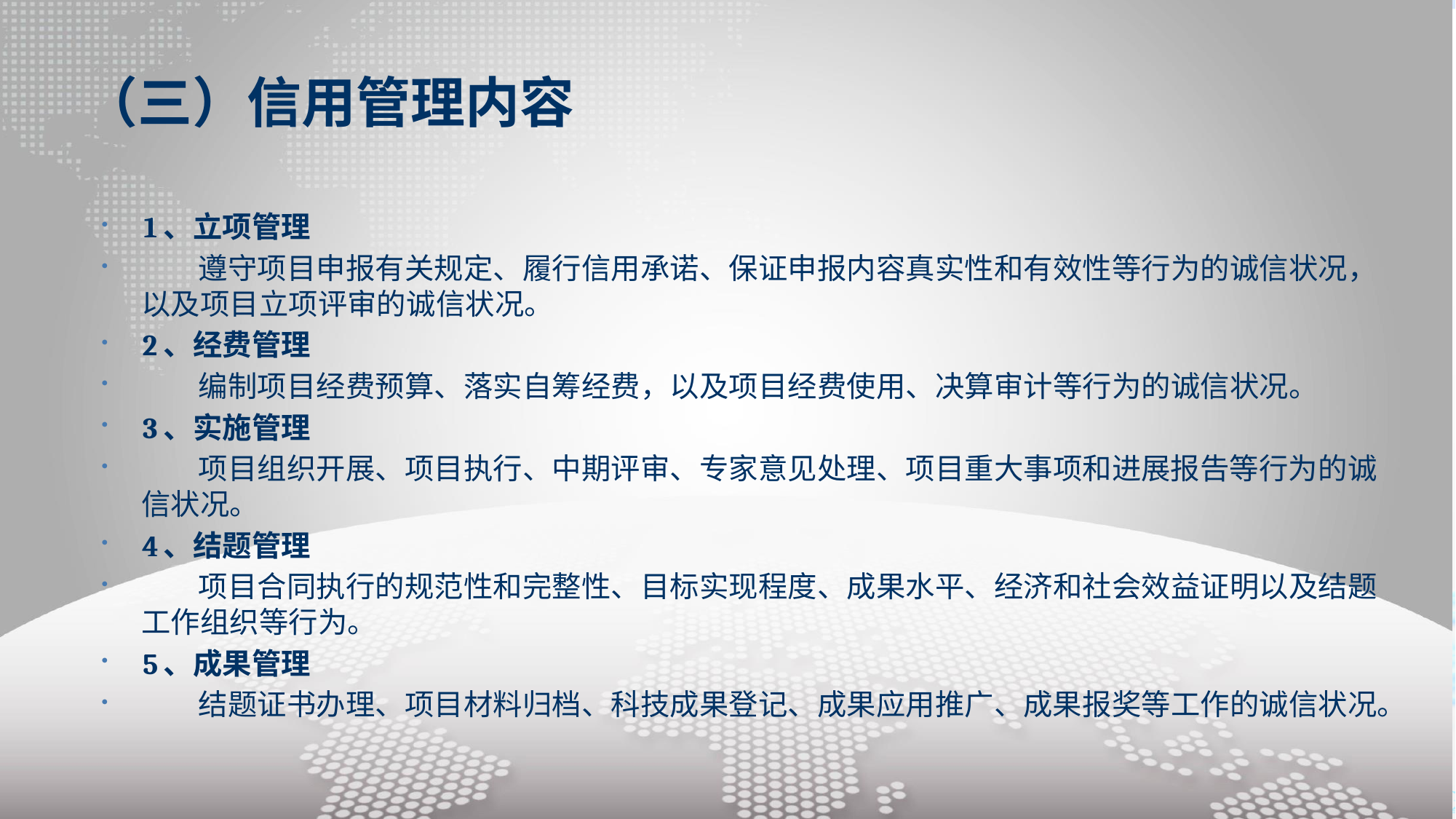

# （三）信用管理内容
1、立项管理
        遵守项目申报有关规定、履行信用承诺、保证申报内容真实性和有效性等行为的诚信状况，以及项目立项评审的诚信状况。
2、经费管理
        编制项目经费预算、落实自筹经费，以及项目经费使用、决算审计等行为的诚信状况。
3、实施管理
        项目组织开展、项目执行、中期评审、专家意见处理、项目重大事项和进展报告等行为的诚信状况。
4、结题管理
        项目合同执行的规范性和完整性、目标实现程度、成果水平、经济和社会效益证明以及结题工作组织等行为。
5、成果管理
        结题证书办理、项目材料归档、科技成果登记、成果应用推广、成果报奖等工作的诚信状况。